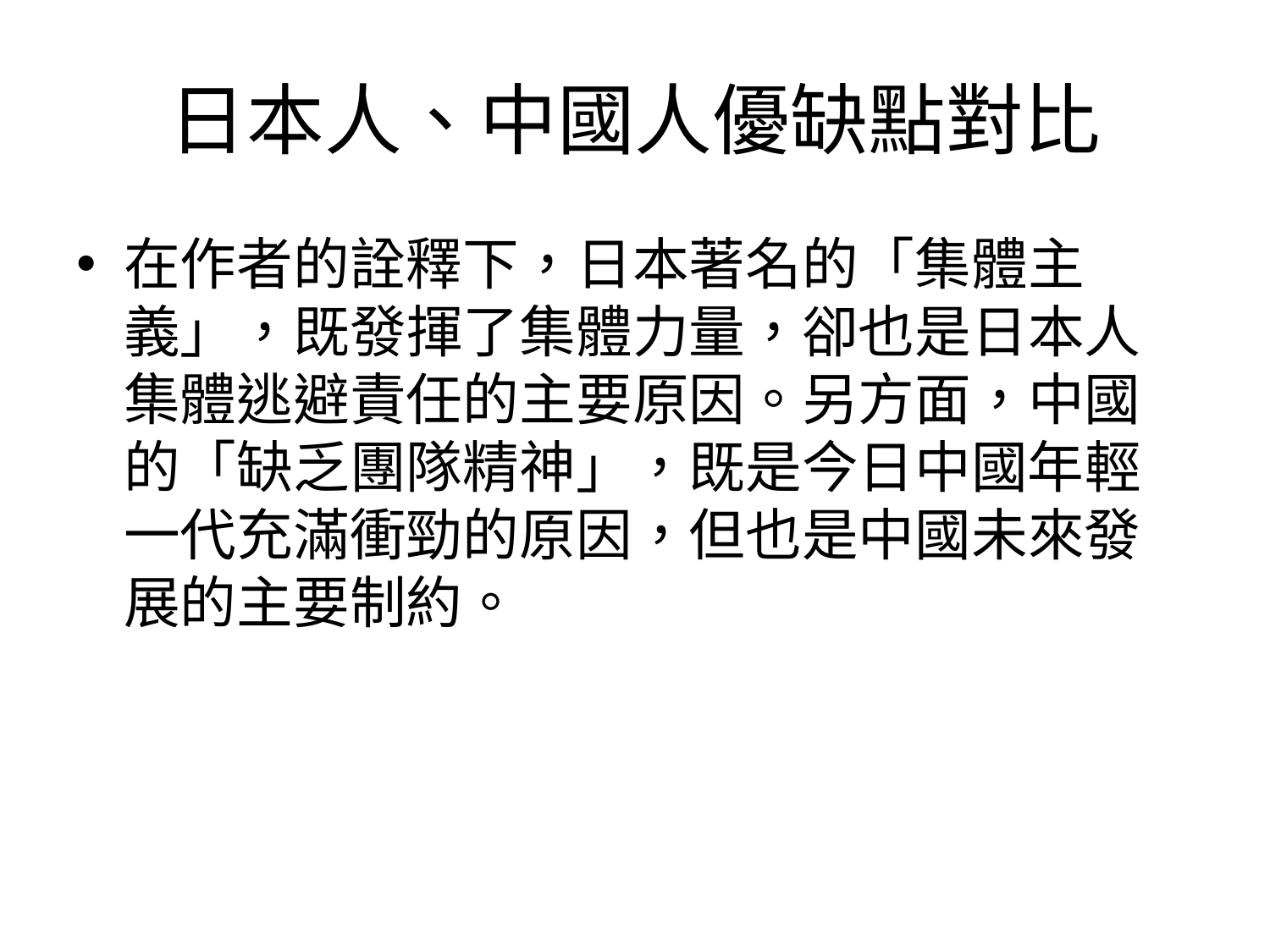

# 日本人、中國人優缺點對比
在作者的詮釋下，日本著名的「集體主義」，既發揮了集體力量，卻也是日本人集體逃避責任的主要原因。另方面，中國的「缺乏團隊精神」，既是今日中國年輕一代充滿衝勁的原因，但也是中國未來發展的主要制約。